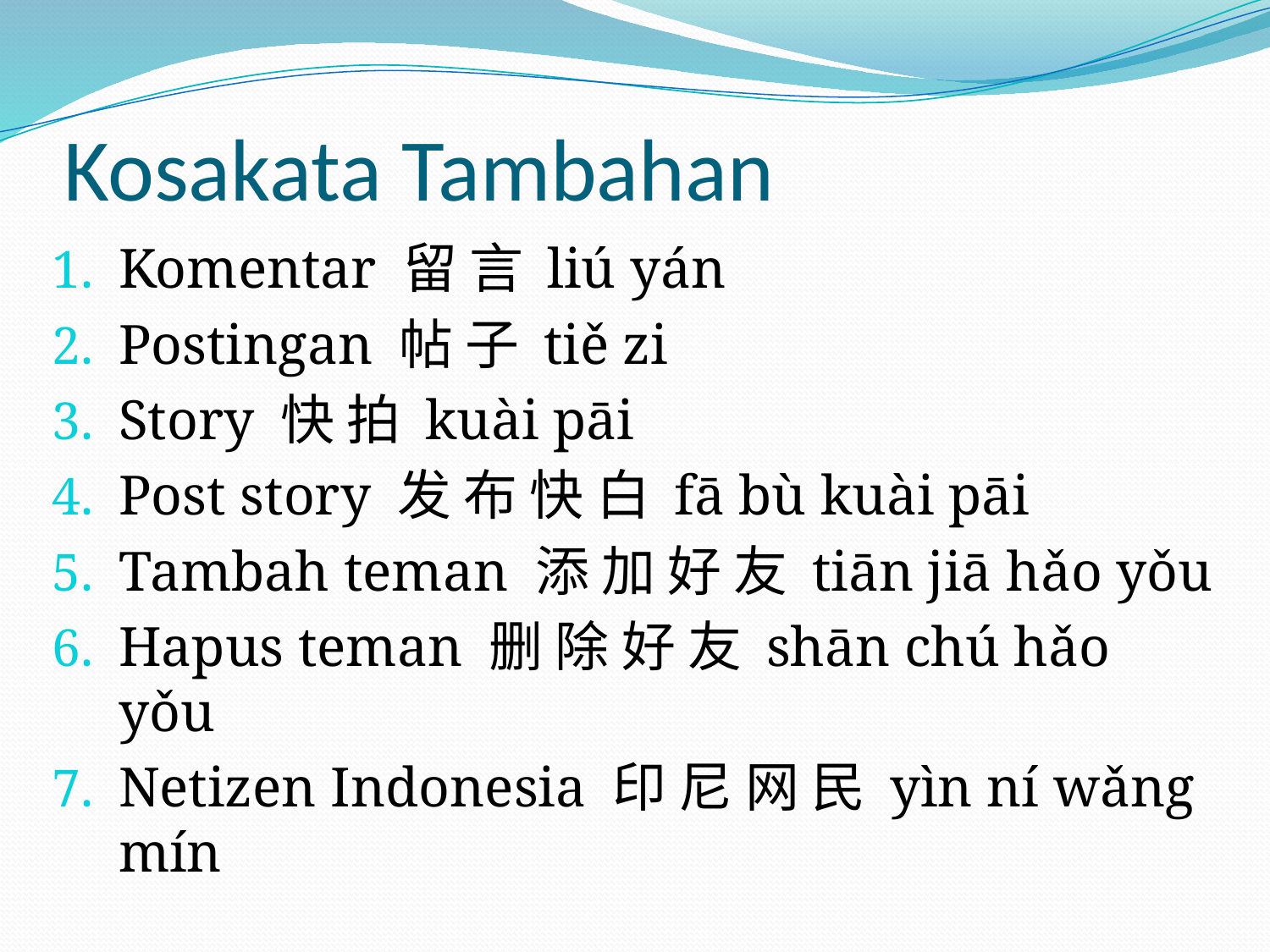

# Kosakata Tambahan
Komentar 留 言 liú yán
Postingan 帖 子 tiě zi
Story 快 拍 kuài pāi
Post story 发 布 快 白 fā bù kuài pāi
Tambah teman 添 加 好 友 tiān jiā hǎo yǒu
Hapus teman 删 除 好 友 shān chú hǎo yǒu
Netizen Indonesia 印 尼 网 民 yìn ní wǎng mín